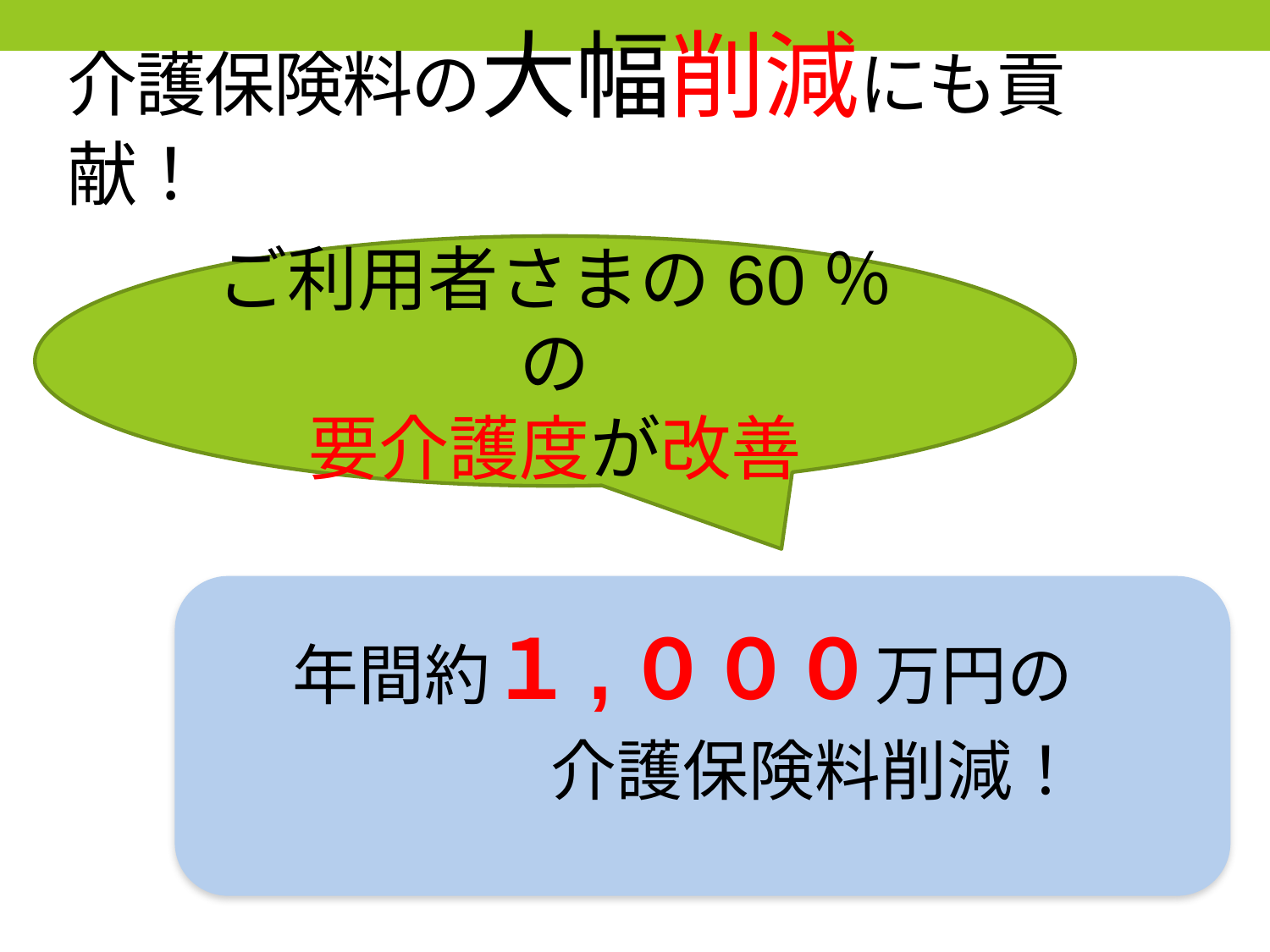

介護保険料の大幅削減にも貢献！
ご利用者さまの60％の
要介護度が改善

　年間約１,０００万円の
　　　　　介護保険料削減！